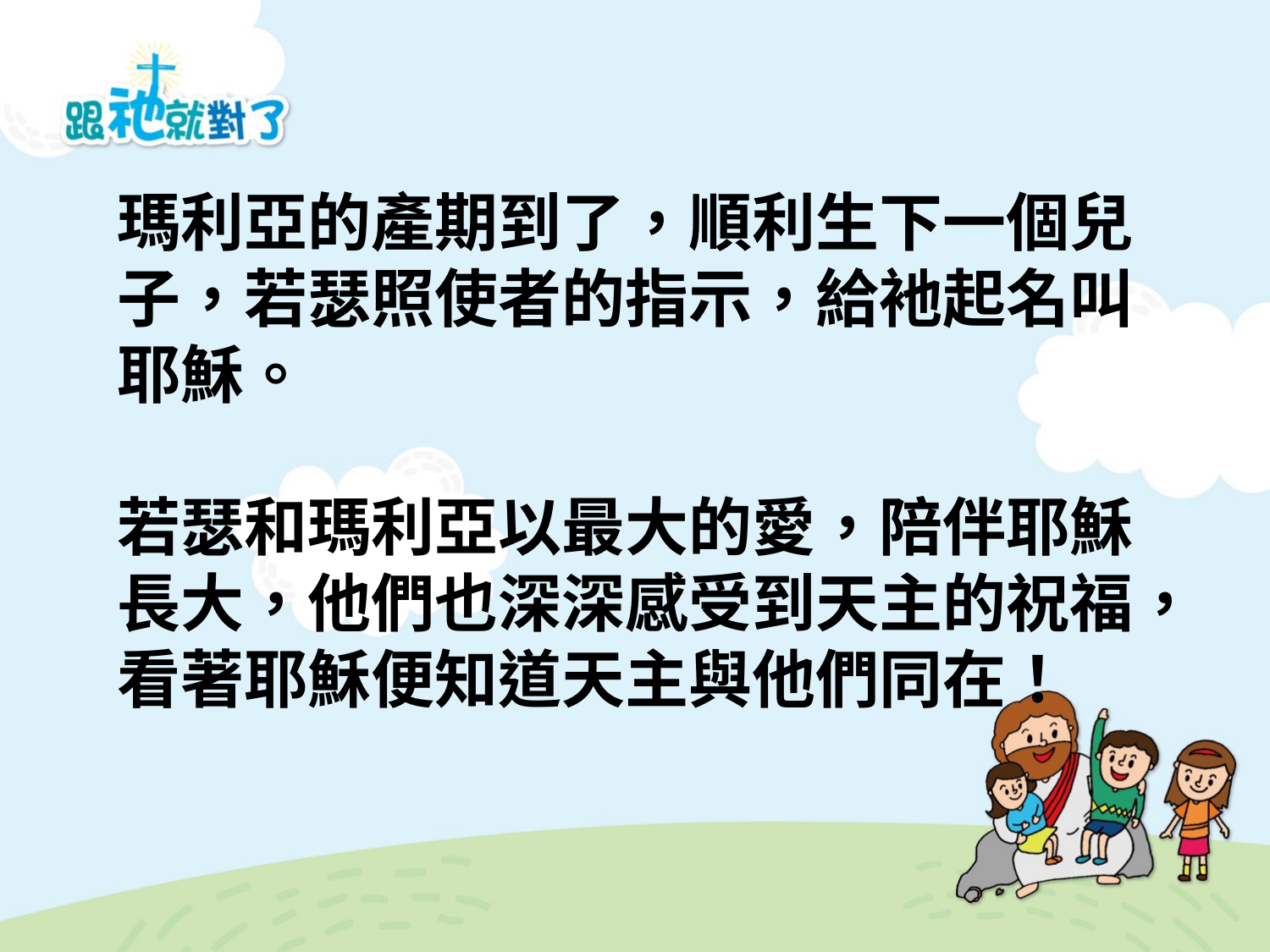

瑪利亞的產期到了，順利生下一個兒子，若瑟照使者的指示，給衪起名叫耶穌。

若瑟和瑪利亞以最大的愛，陪伴耶穌長大，他們也深深感受到天主的祝福，看著耶穌便知道天主與他們同在！